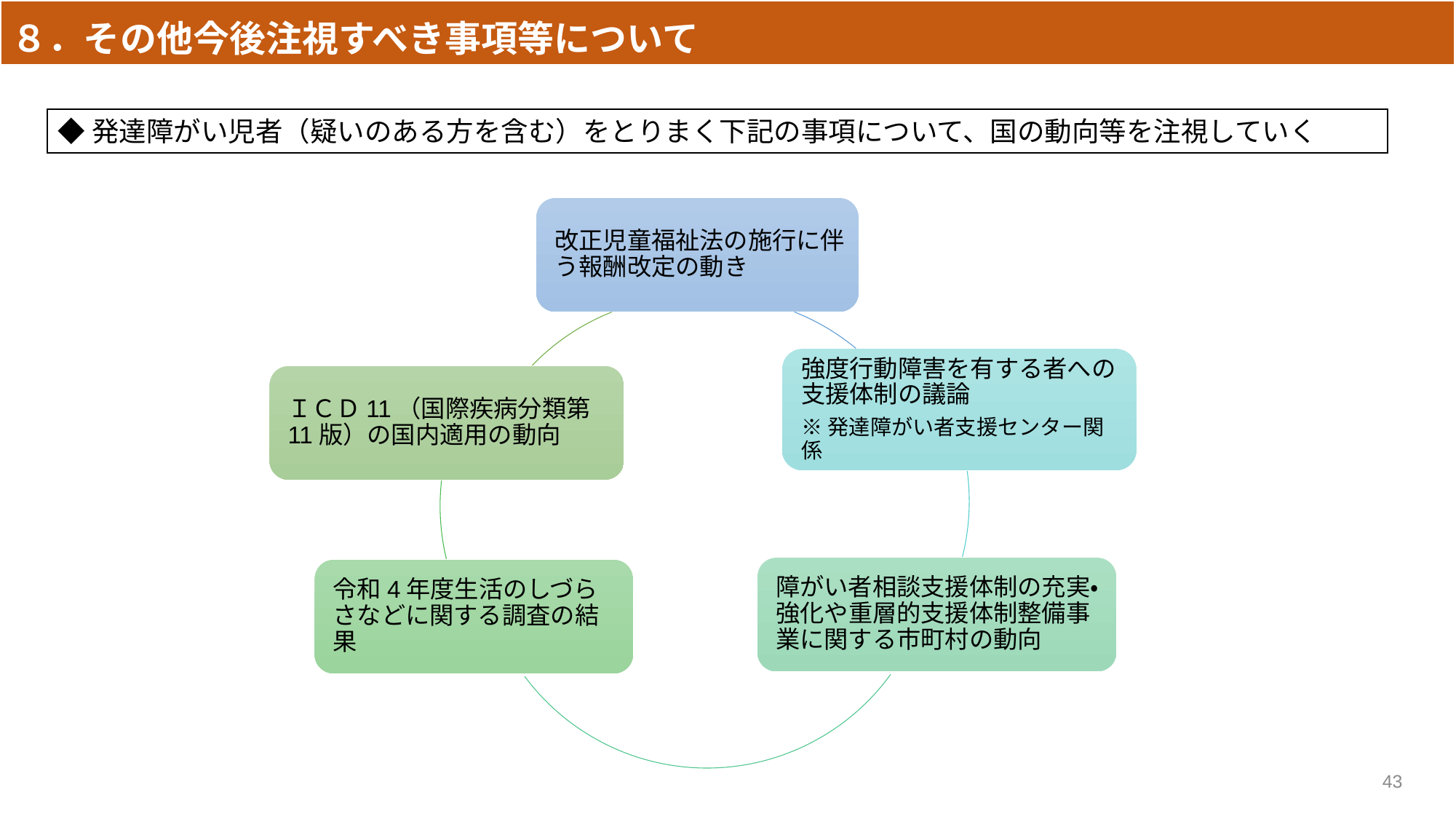

８．その他今後注視すべき事項等について
◆発達障がい児者（疑いのある方を含む）をとりまく下記の事項について、国の動向等を注視していく
改正児童福祉法の施行に伴う報酬改定の動き
強度行動障害を有する者への支援体制の議論
※発達障がい者支援センター関係
障がい者相談支援体制の充実・強化や重層的支援体制整備事業に関する市町村の動向
令和4年度生活のしづらさなどに関する調査の結果
ＩＣＤ11（国際疾病分類第11版）の国内適用の動向
43